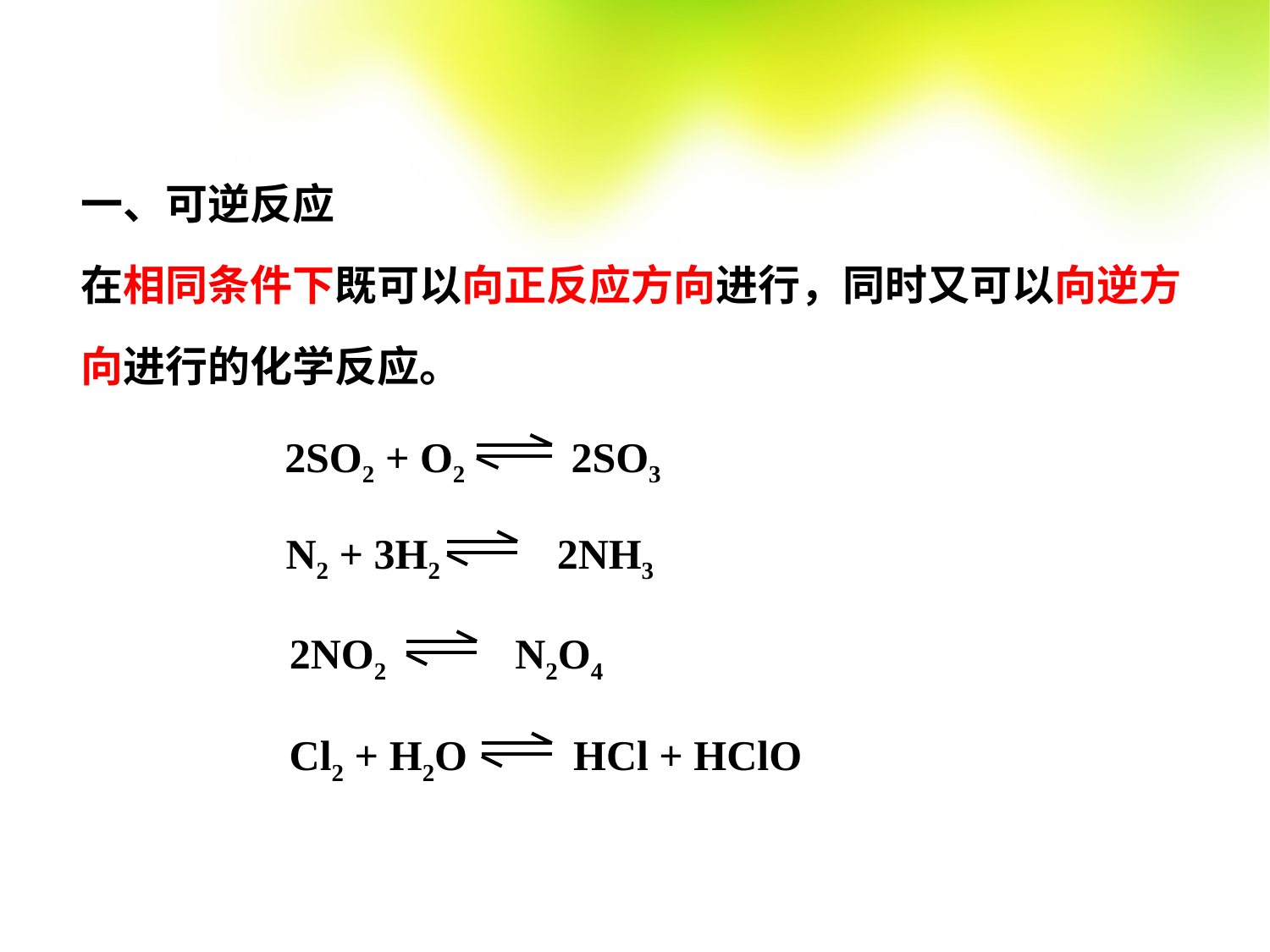

一、可逆反应
在相同条件下既可以向正反应方向进行，同时又可以向逆方向进行的化学反应。
2SO2 + O2          2SO3
N2 + 3H2           2NH3
  2NO2             N2O4
Cl2 + H2O          HCl + HClO